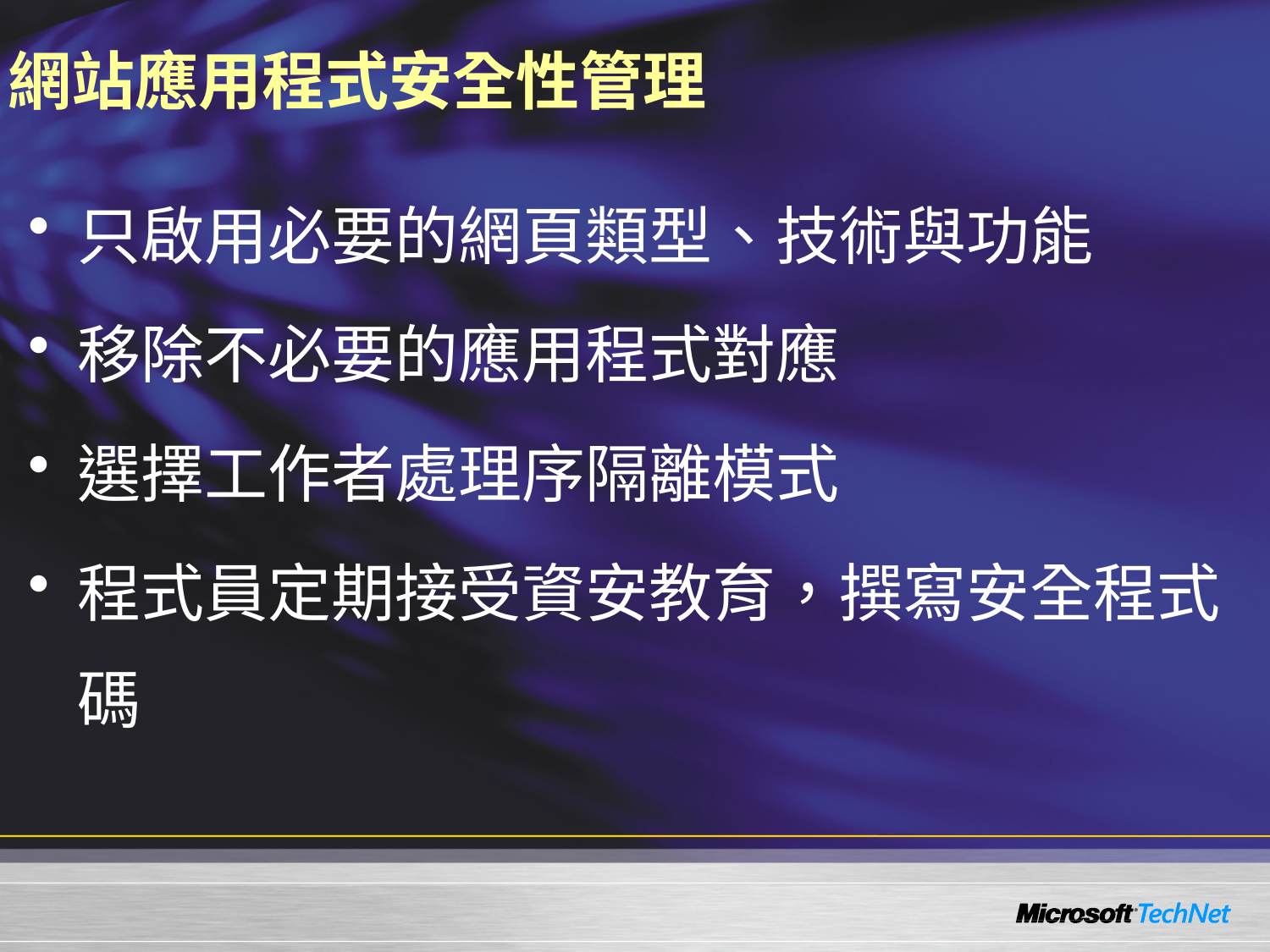

# 網站應用程式安全性管理
只啟用必要的網頁類型、技術與功能
移除不必要的應用程式對應
選擇工作者處理序隔離模式
程式員定期接受資安教育，撰寫安全程式碼